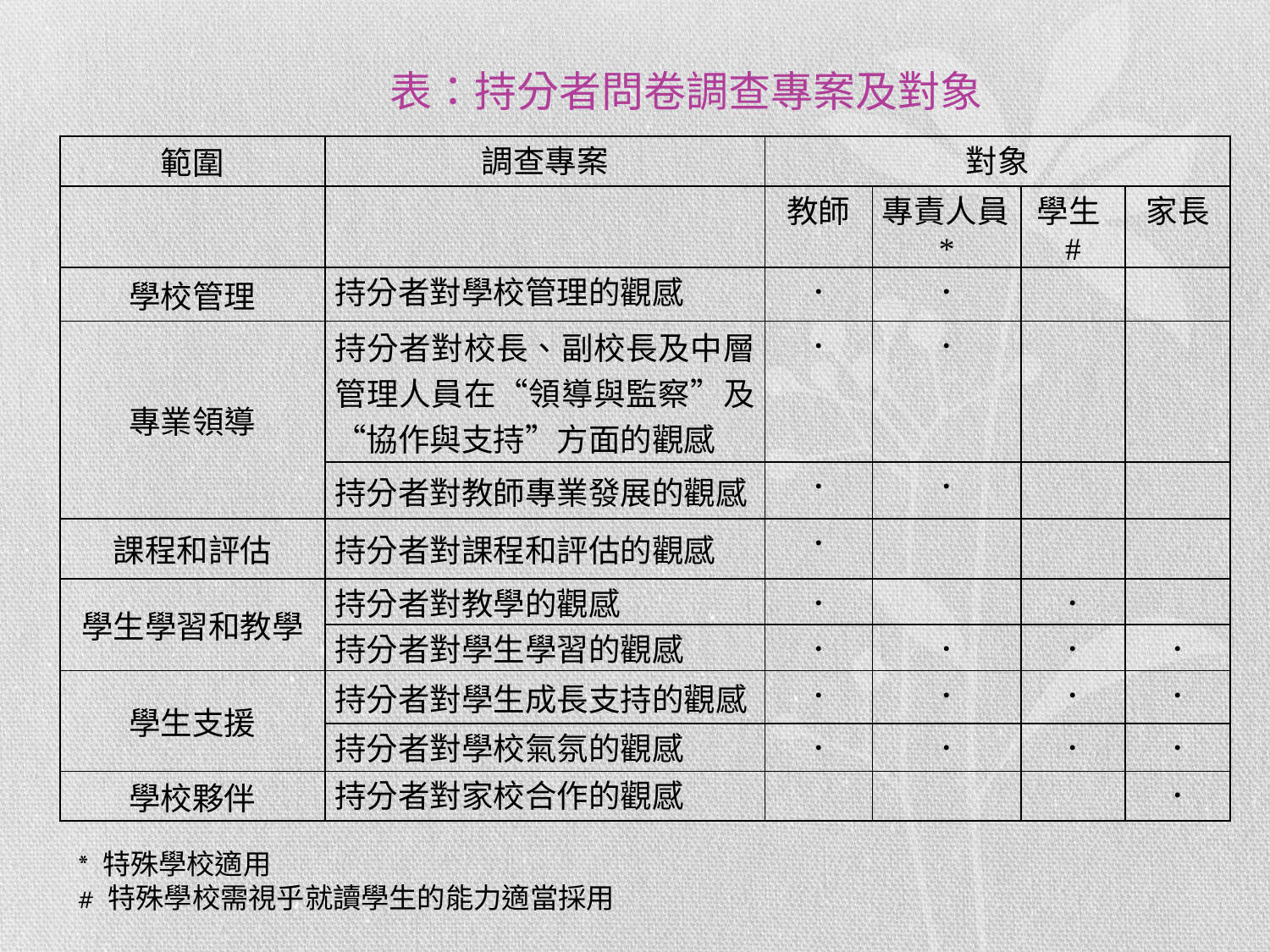

表：持分者問卷調查專案及對象
| 範圍 | 調查專案 | 對象 |  |  |  |
| --- | --- | --- | --- | --- | --- |
|  |  | 教師 | 專責人員\* | 學生# | 家長 |
| 學校管理 | 持分者對學校管理的觀感 | ． | ． |  |  |
| 專業領導 | 持分者對校長、副校長及中層管理人員在“領導與監察”及“協作與支持”方面的觀感 | ． | ． |  |  |
|  | 持分者對教師專業發展的觀感 | ． | ． |  |  |
| 課程和評估 | 持分者對課程和評估的觀感 | ． |  |  |  |
| 學生學習和教學 | 持分者對教學的觀感 | ． |  | ． |  |
|  | 持分者對學生學習的觀感 | ． | ． | ． | ． |
| 學生支援 | 持分者對學生成長支持的觀感 | ． | ． | ． | ． |
|  | 持分者對學校氣氛的觀感 | ． | ． | ． | ． |
| 學校夥伴 | 持分者對家校合作的觀感 |  |  |  | ． |
* 特殊學校適用
# 特殊學校需視乎就讀學生的能力適當採用